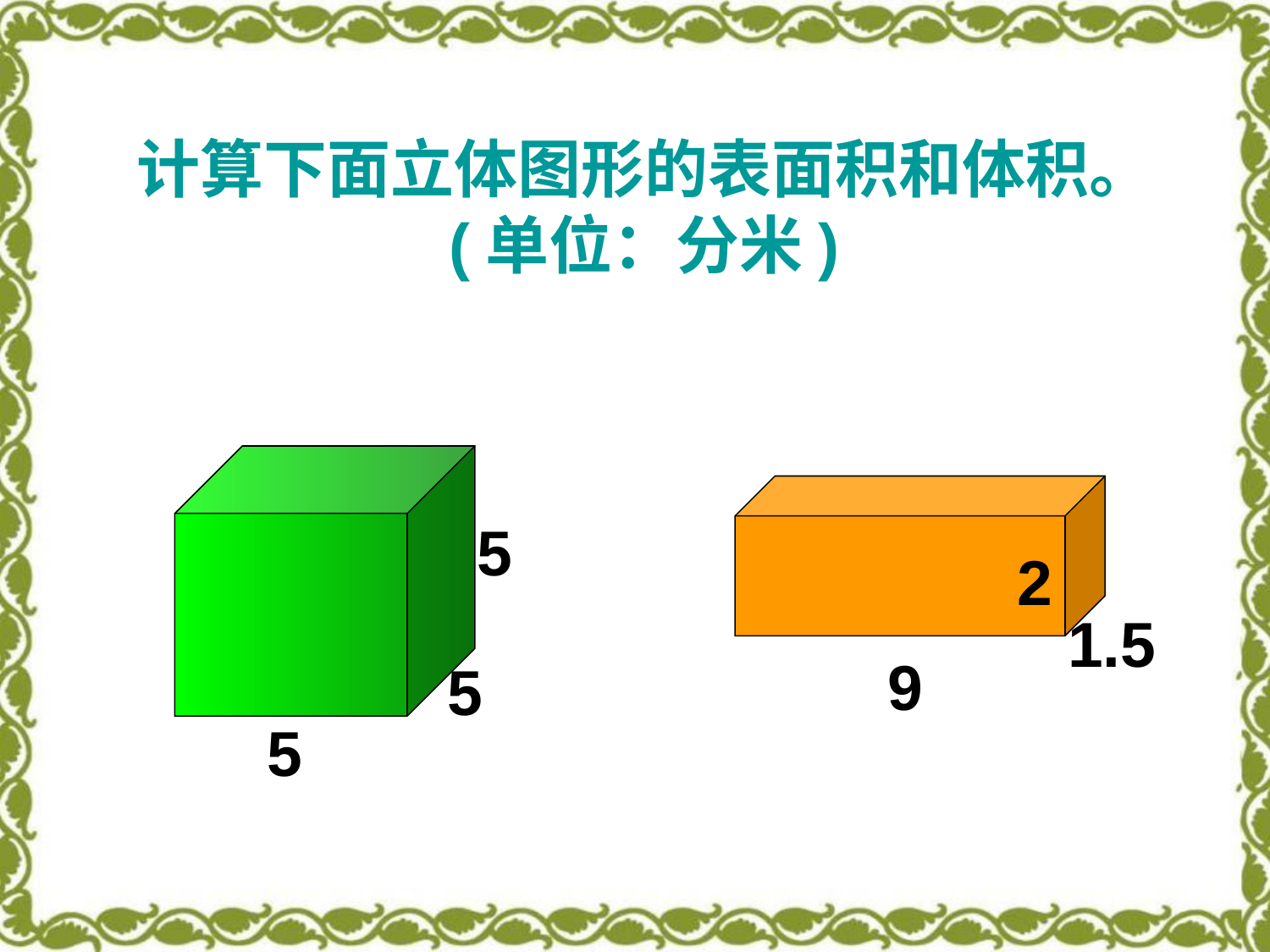

计算下面立体图形的表面积和体积。
(单位：分米)

5
2
1.5
9
5
5